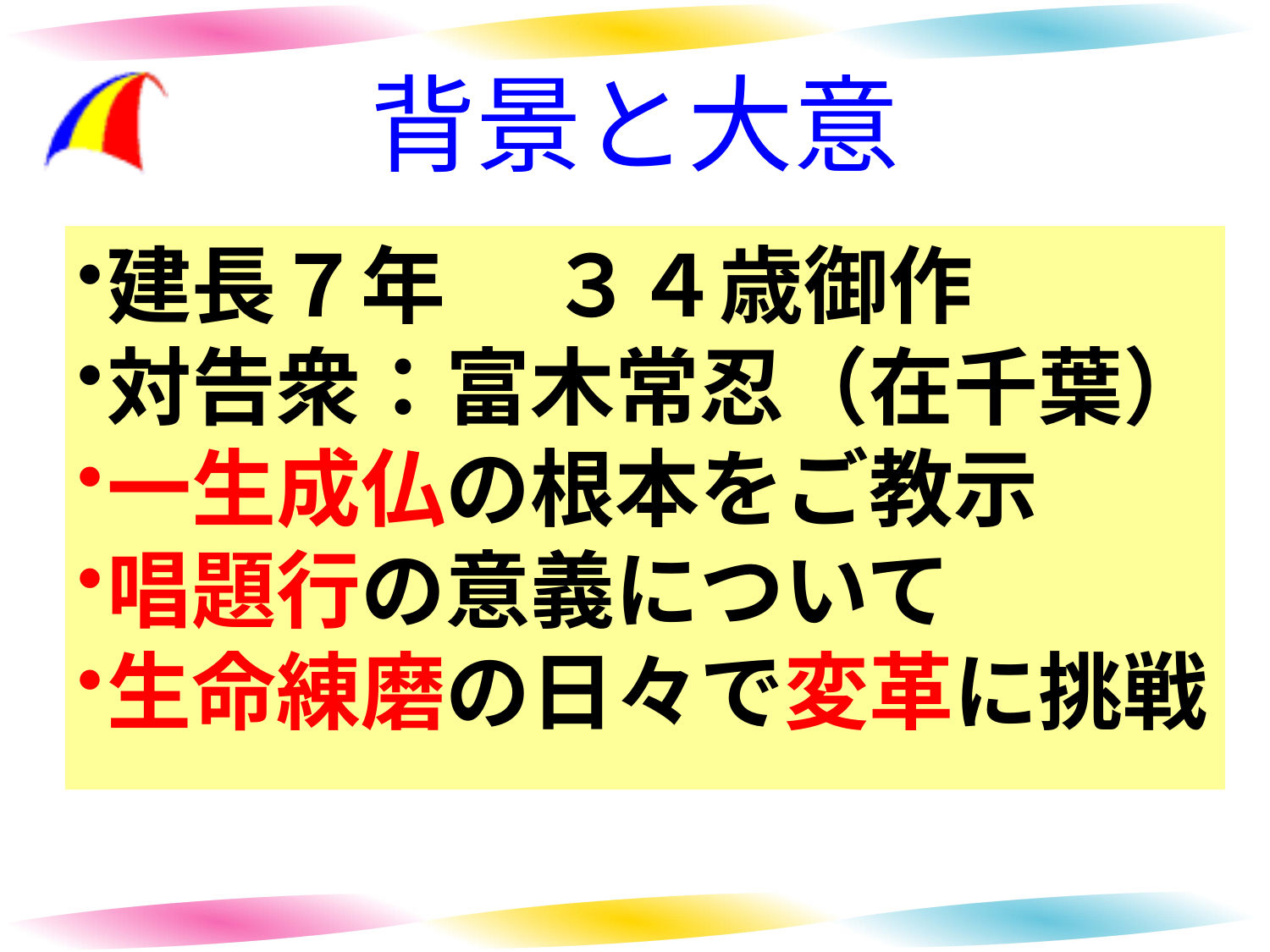

# 背景と大意
建長７年 　３４歳御作
対告衆：富木常忍（在千葉）
一生成仏の根本をご教示
唱題行の意義について
生命練磨の日々で変革に挑戦